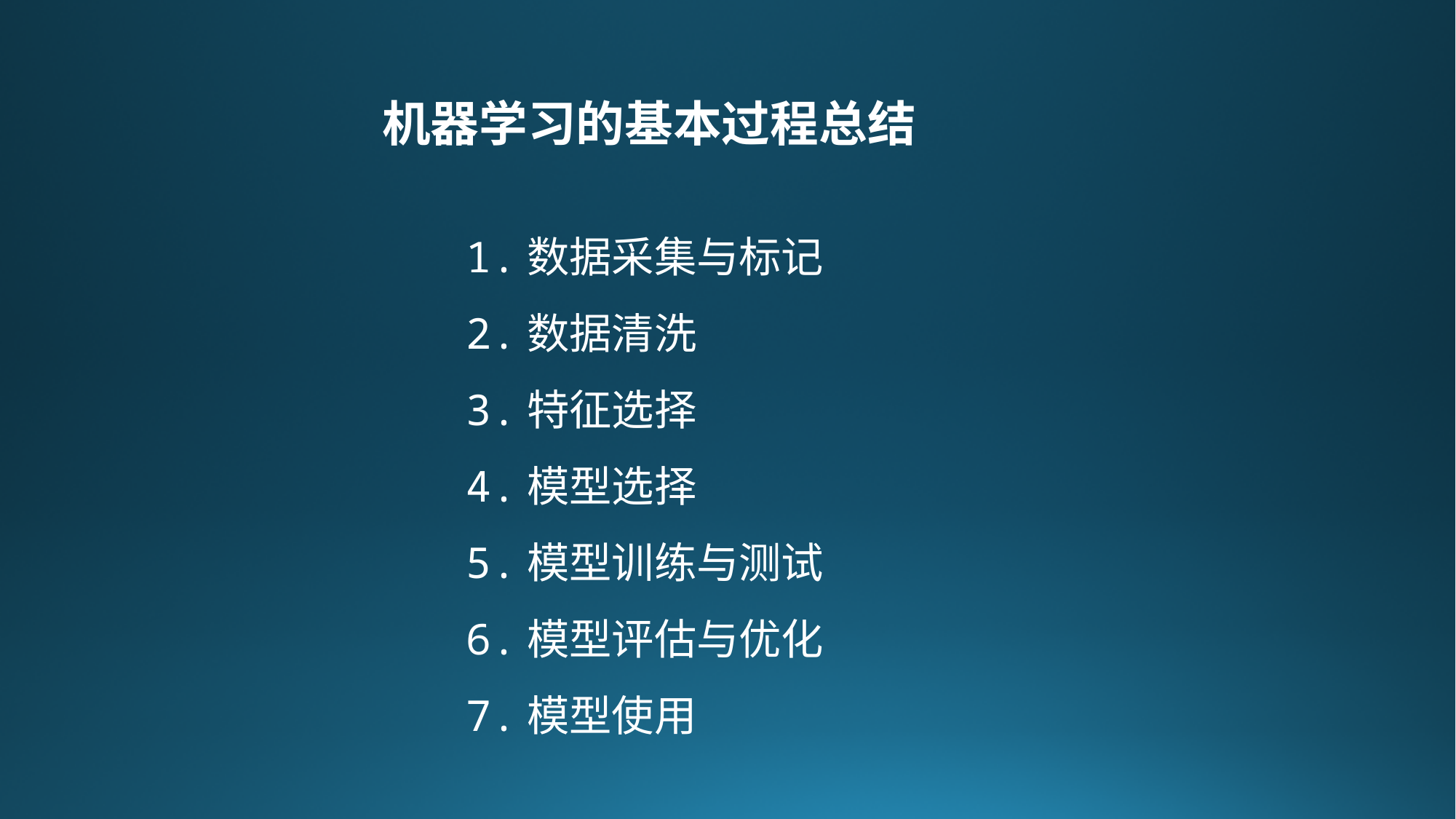

机器学习的基本过程总结
1.数据采集与标记
2.数据清洗
3.特征选择
4.模型选择
5.模型训练与测试
6.模型评估与优化
7.模型使用